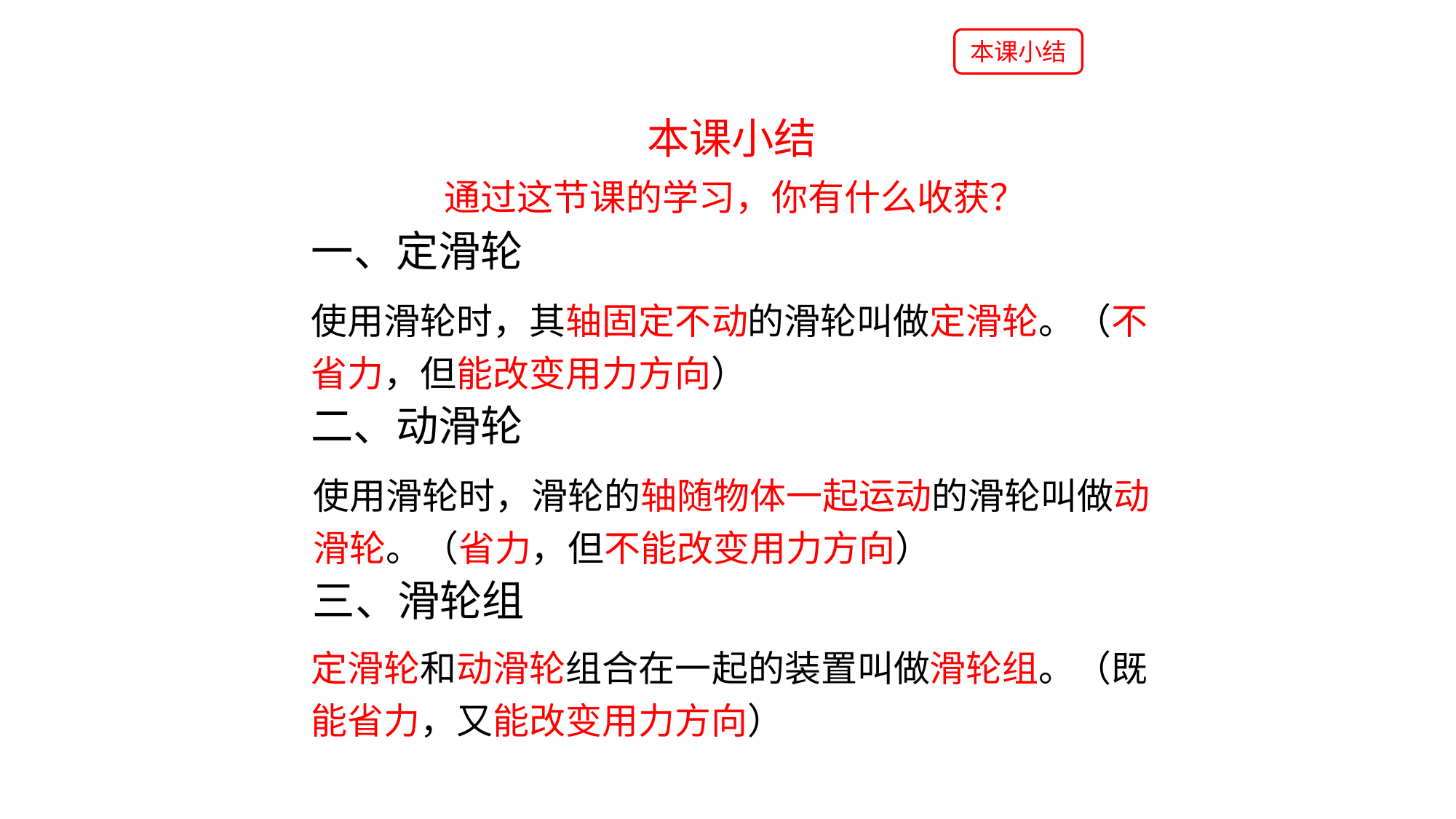

本课小结
本课小结
通过这节课的学习，你有什么收获？
一、定滑轮
使用滑轮时，其轴固定不动的滑轮叫做定滑轮。（不省力，但能改变用力方向）
二、动滑轮
使用滑轮时，滑轮的轴随物体一起运动的滑轮叫做动滑轮。（省力，但不能改变用力方向）
三、滑轮组
定滑轮和动滑轮组合在一起的装置叫做滑轮组。（既能省力，又能改变用力方向）